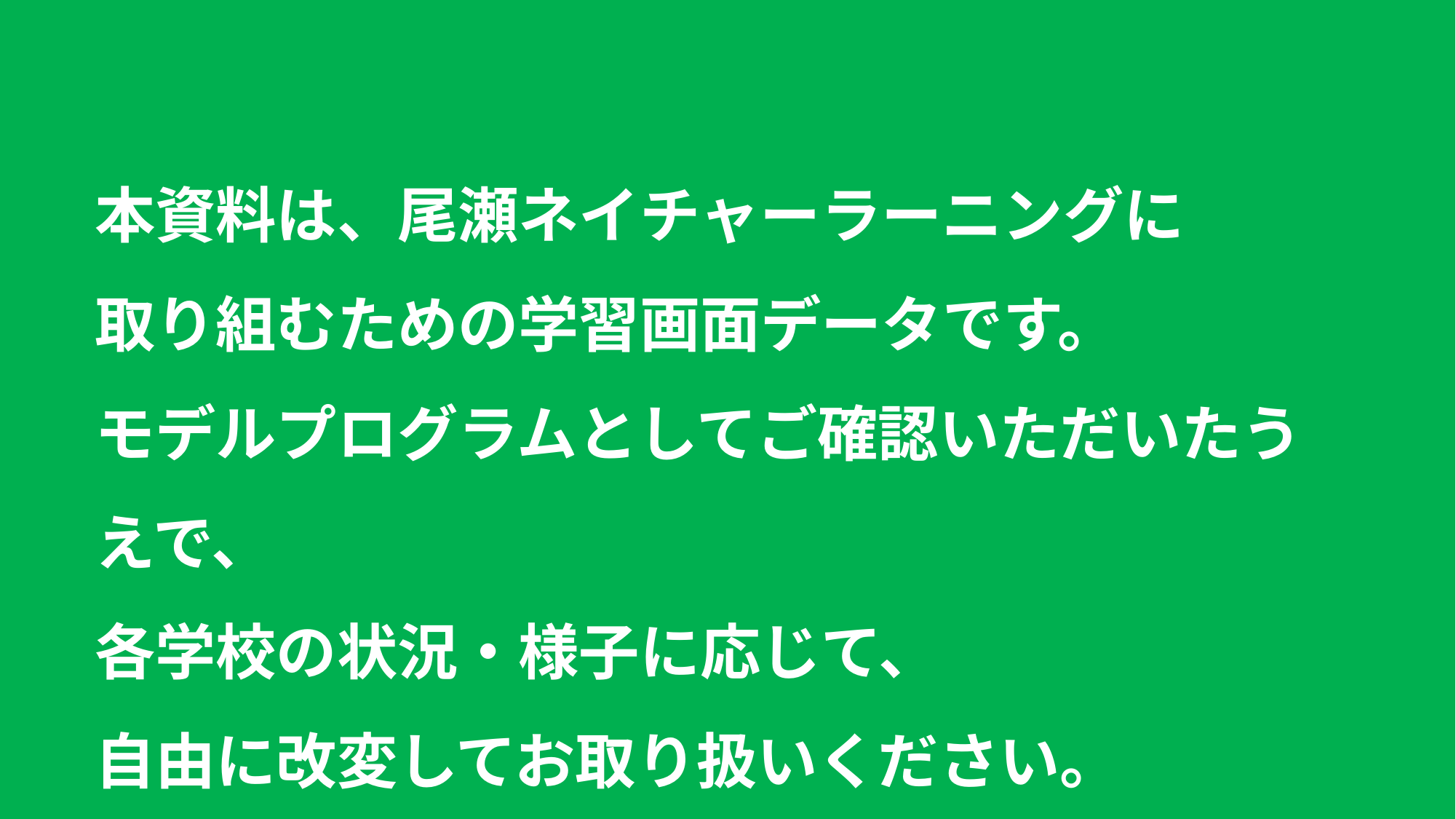

本資料は、尾瀬ネイチャーラーニングに
取り組むための学習画面データです。
モデルプログラムとしてご確認いただいたうえで、
各学校の状況・様子に応じて、
自由に改変してお取り扱いください。